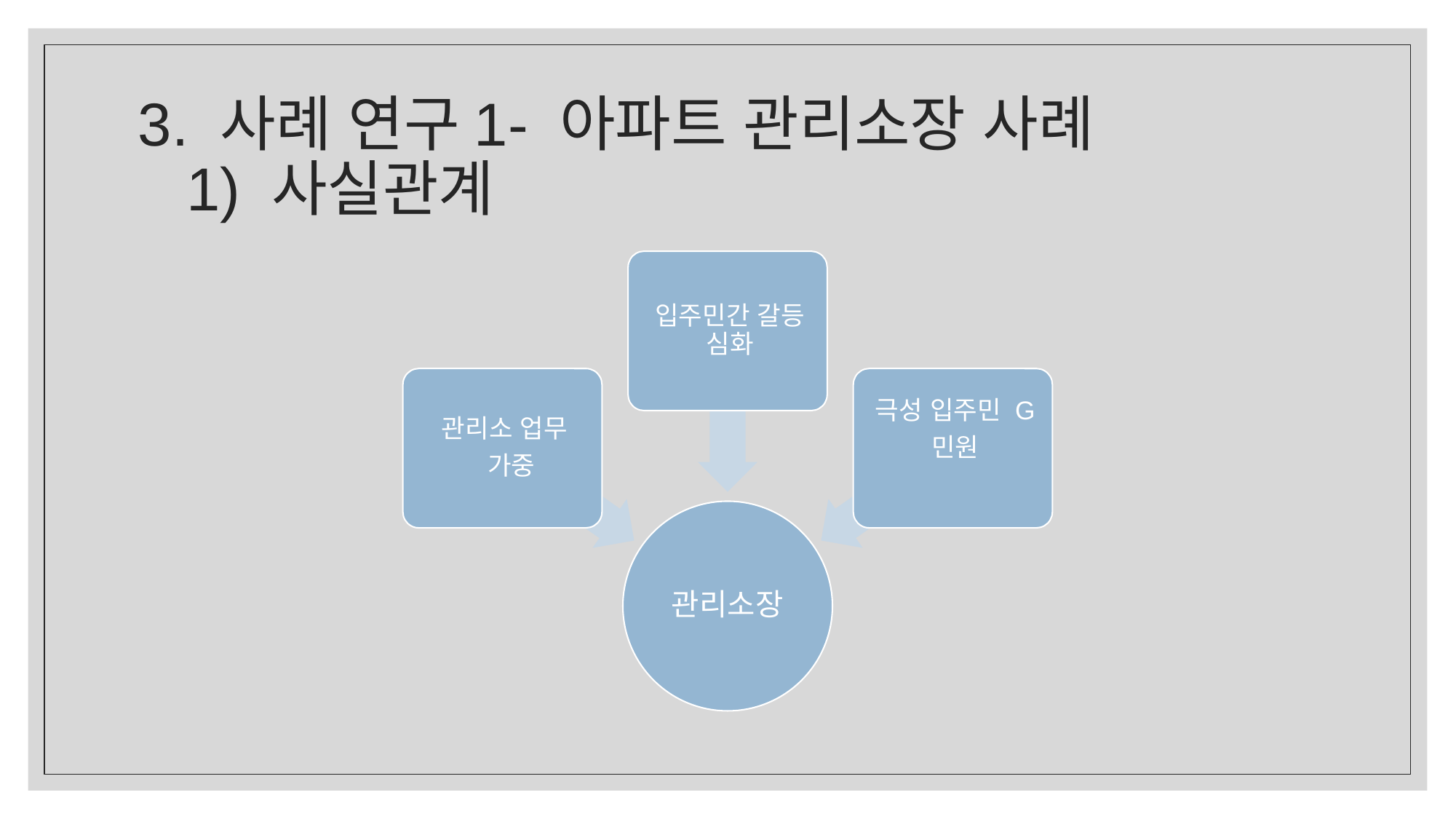

# 3. 사례 연구1- 아파트 관리소장 사례 1) 사실관계
관리소장
관리소 업무
 가중
입주민간 갈등 심화
극성 입주민 G
민원